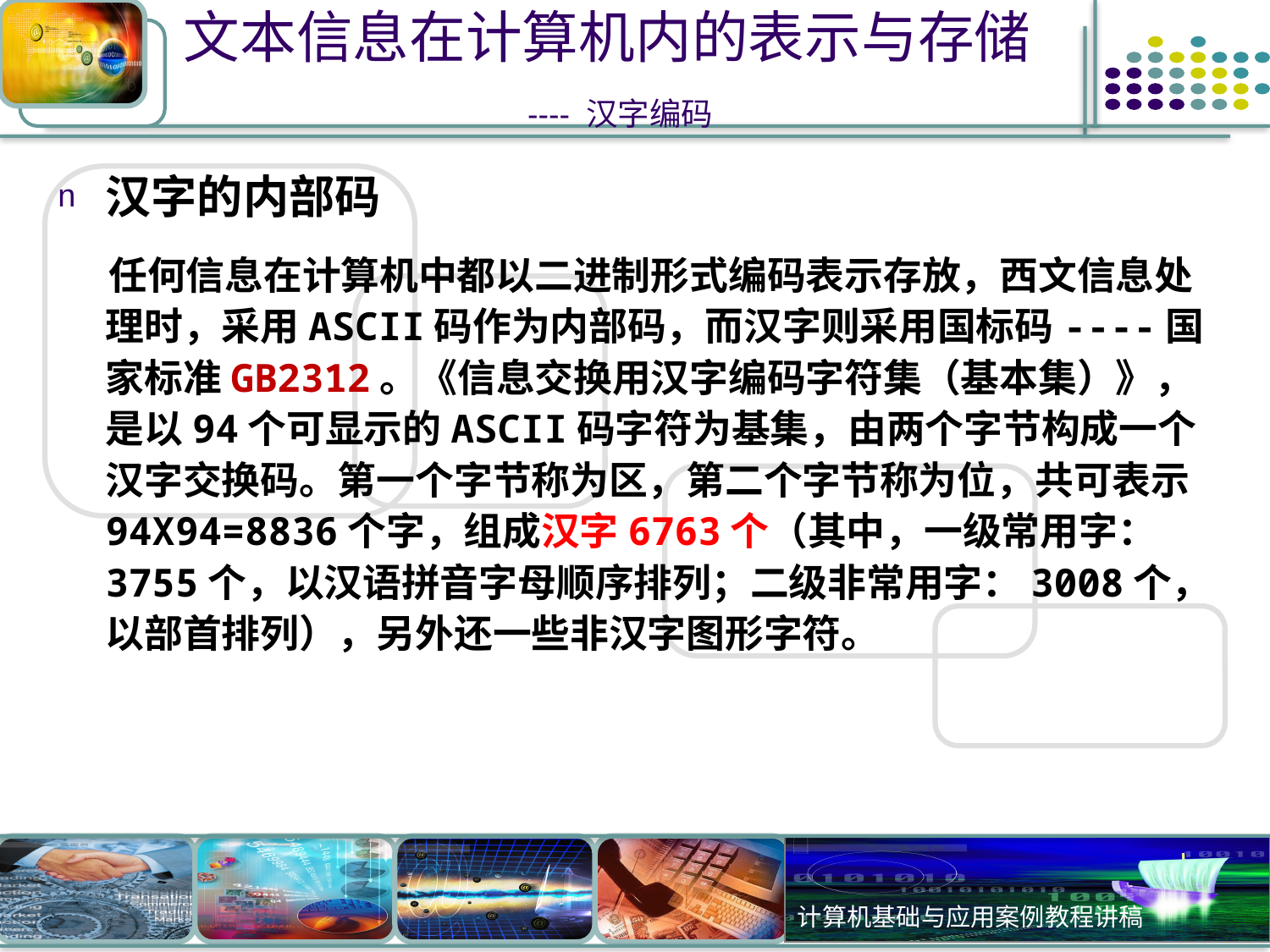

# 文本信息在计算机内的表示与存储 ---- 汉字编码
汉字的内部码
      任何信息在计算机中都以二进制形式编码表示存放，西文信息处理时，采用ASCII码作为内部码，而汉字则采用国标码----国家标准GB2312。《信息交换用汉字编码字符集（基本集）》，是以94个可显示的ASCII码字符为基集，由两个字节构成一个汉字交换码。第一个字节称为区，第二个字节称为位，共可表示94X94=8836个字，组成汉字6763个（其中，一级常用字：3755个，以汉语拼音字母顺序排列；二级非常用字：3008个，以部首排列），另外还一些非汉字图形字符。